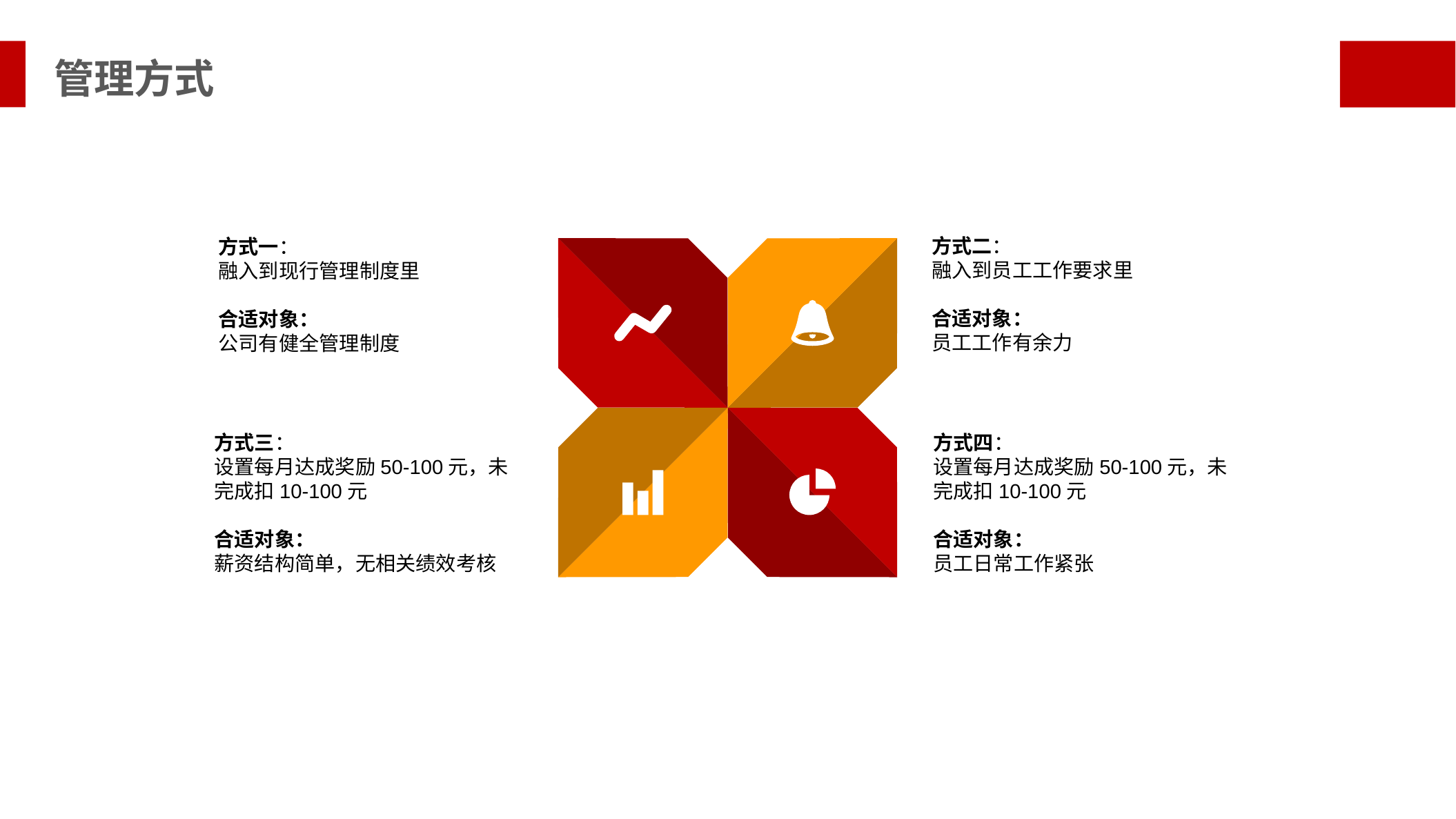

管理方式

方式二：
融入到员工工作要求里

合适对象：
员工工作有余力

方式一：
融入到现行管理制度里

合适对象：
公司有健全管理制度

方式三：
设置每月达成奖励50-100元，未完成扣10-100元

合适对象：
薪资结构简单，无相关绩效考核

方式四：
设置每月达成奖励50-100元，未完成扣10-100元

合适对象：
员工日常工作紧张